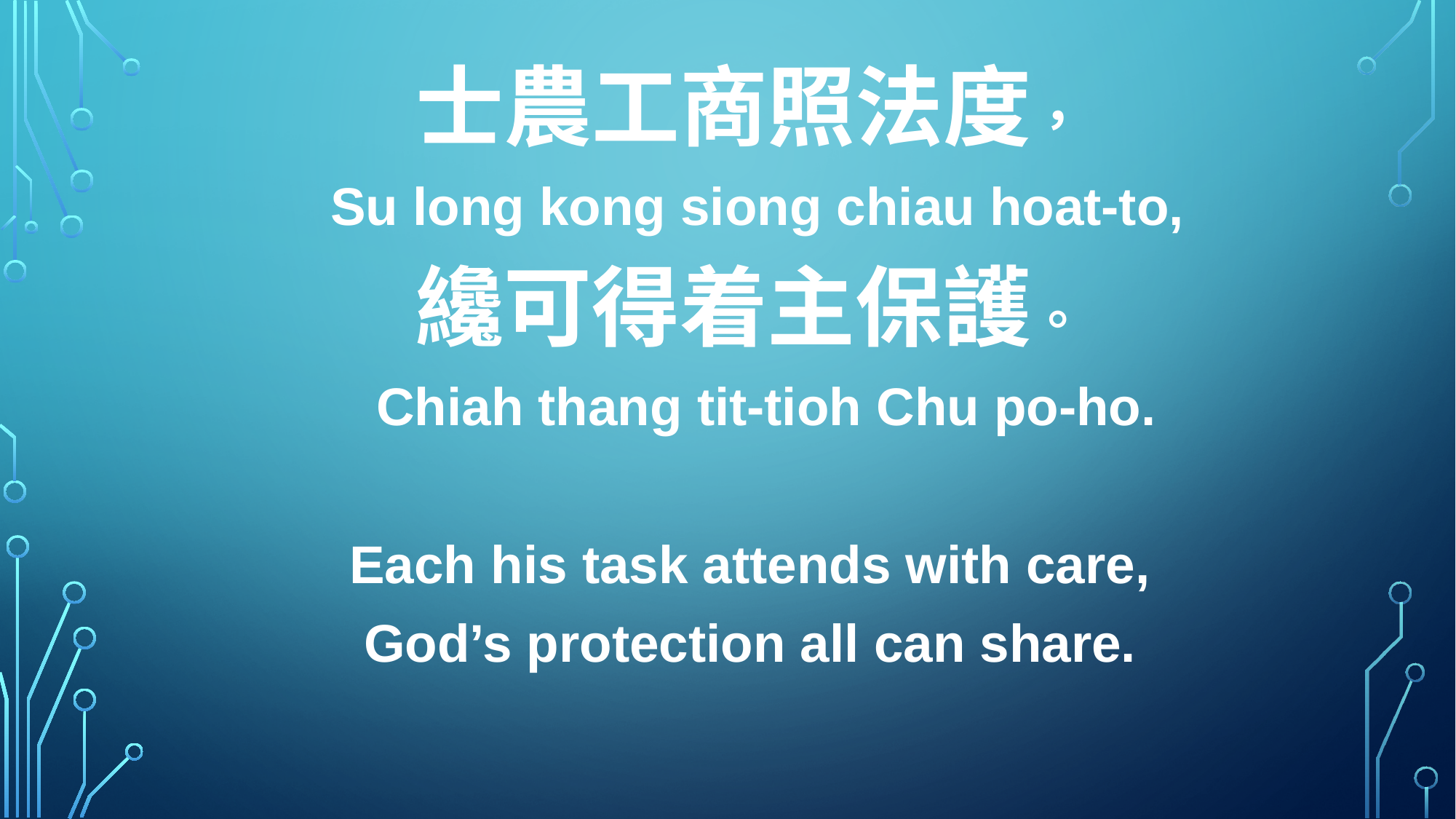

士農工商照法度，
 Su long kong siong chiau hoat-to,
纔可得着主保護。
          Chiah thang tit-tioh Chu po-ho.

Each his task attends with care,
God’s protection all can share.